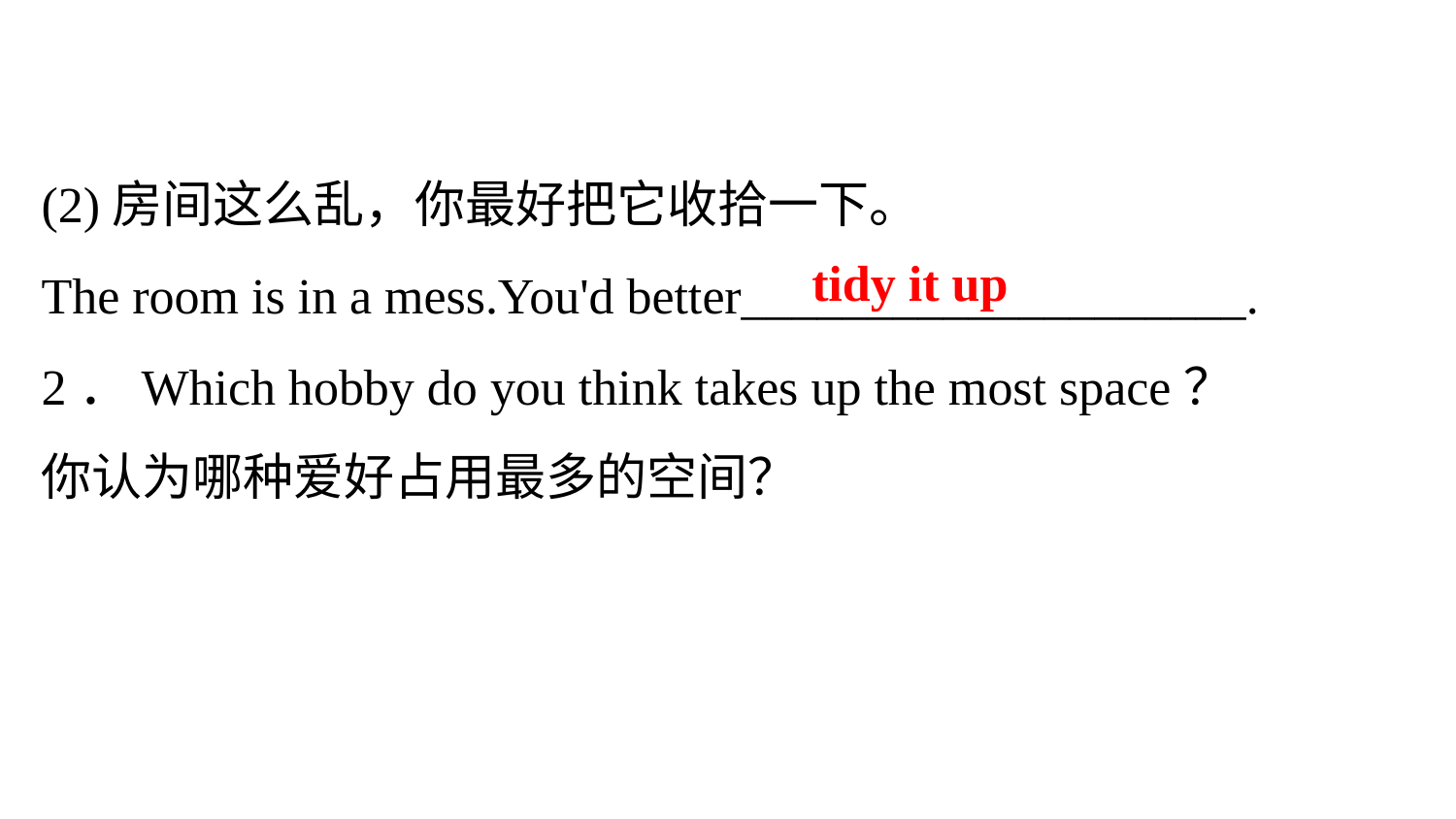

(2)房间这么乱，你最好把它收拾一下。
The room is in a mess.You'd better____________________.
2．Which hobby do you think takes up the most space？
你认为哪种爱好占用最多的空间？

tidy it up